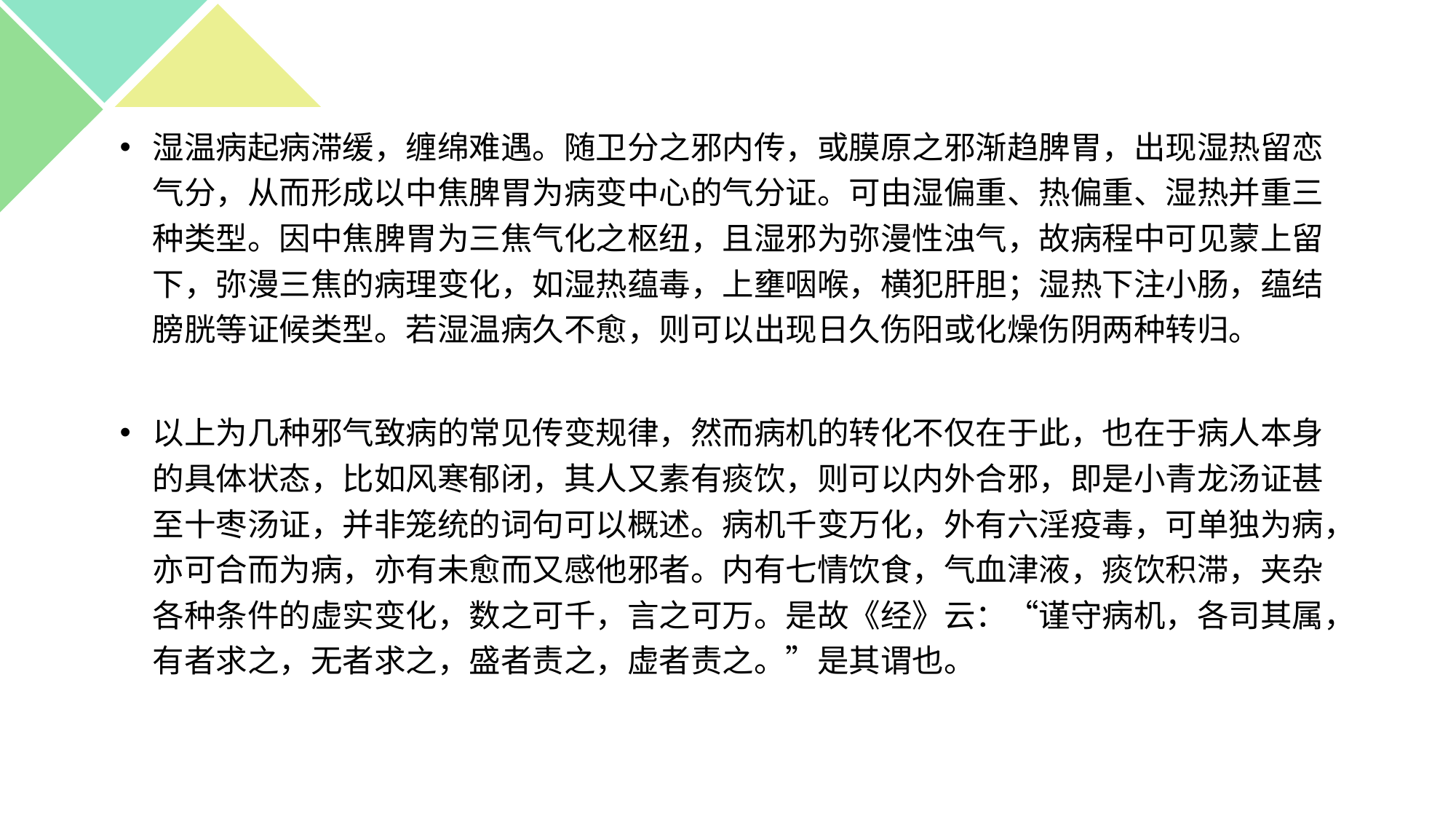

湿温病起病滞缓，缠绵难遇。随卫分之邪内传，或膜原之邪渐趋脾胃，出现湿热留恋气分，从而形成以中焦脾胃为病变中心的气分证。可由湿偏重、热偏重、湿热并重三种类型。因中焦脾胃为三焦气化之枢纽，且湿邪为弥漫性浊气，故病程中可见蒙上留下，弥漫三焦的病理变化，如湿热蕴毒，上壅咽喉，横犯肝胆；湿热下注小肠，蕴结膀胱等证候类型。若湿温病久不愈，则可以出现日久伤阳或化燥伤阴两种转归。

以上为几种邪气致病的常见传变规律，然而病机的转化不仅在于此，也在于病人本身的具体状态，比如风寒郁闭，其人又素有痰饮，则可以内外合邪，即是小青龙汤证甚至十枣汤证，并非笼统的词句可以概述。病机千变万化，外有六淫疫毒，可单独为病，亦可合而为病，亦有未愈而又感他邪者。内有七情饮食，气血津液，痰饮积滞，夹杂各种条件的虚实变化，数之可千，言之可万。是故《经》云：“谨守病机，各司其属，有者求之，无者求之，盛者责之，虚者责之。”是其谓也。